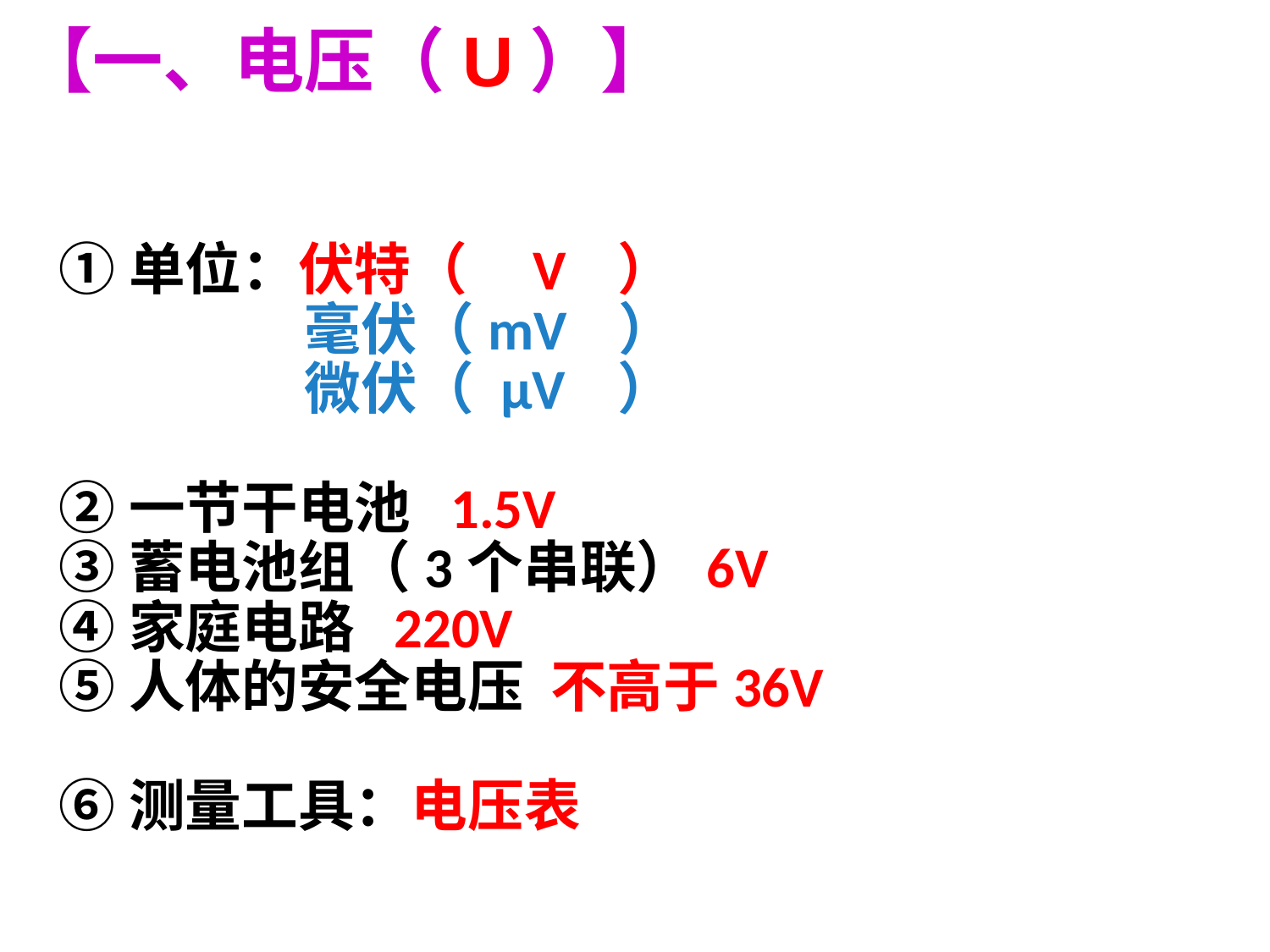

【一、电压（U）】
①单位：伏特（    V   ）
                  毫伏（mV   ）
                  微伏（ μV   ）

②一节干电池  1.5V
③蓄电池组（3个串联）6V
④家庭电路  220V
⑤人体的安全电压  不高于36V

⑥测量工具：电压表